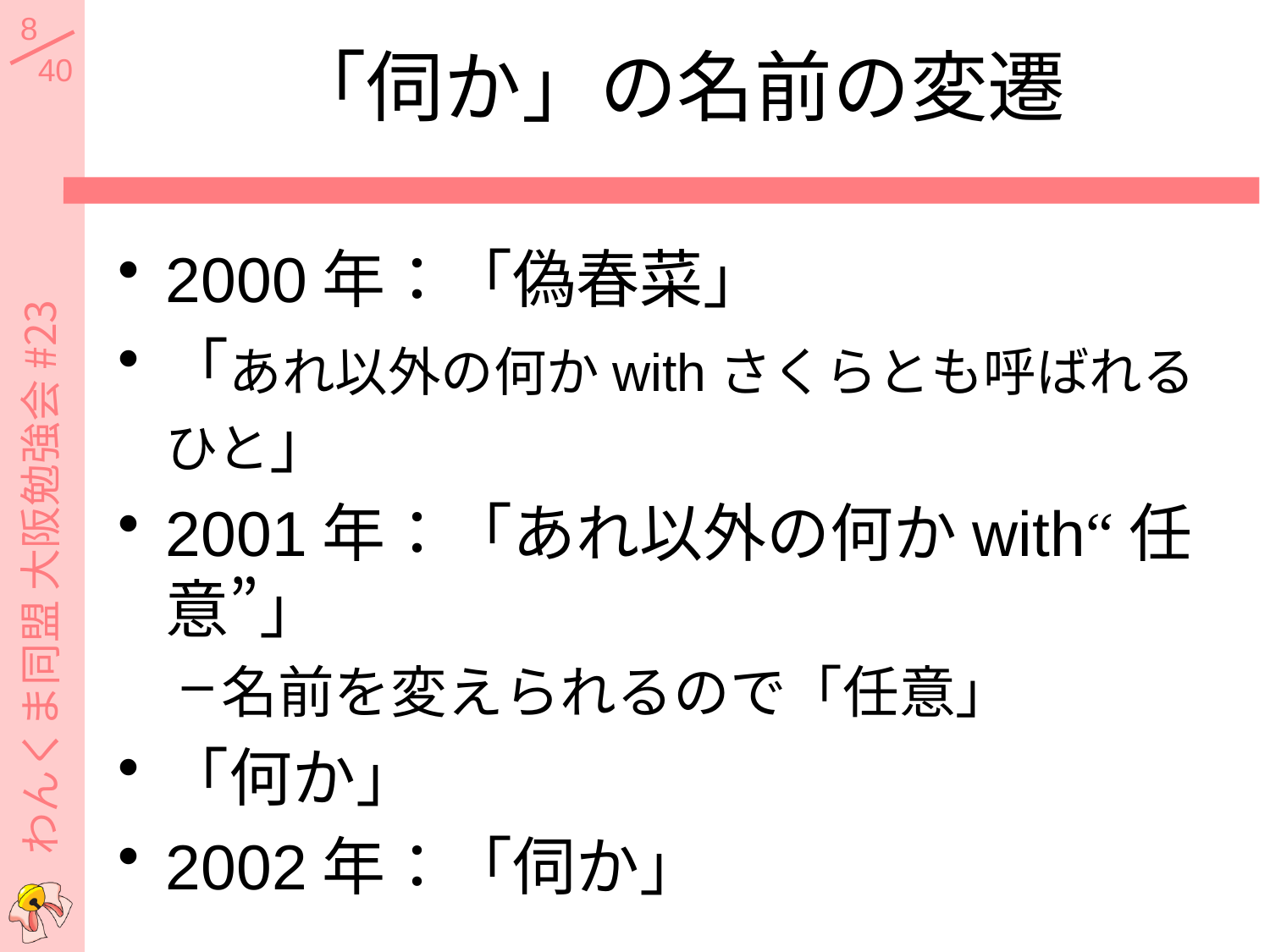

# 「伺か」の名前の変遷
2000年：「偽春菜」
「あれ以外の何かwithさくらとも呼ばれるひと」
2001年：「あれ以外の何かwith“任意”」
名前を変えられるので「任意」
「何か」
2002年：「伺か」
わんくま同盟 大阪勉強会 #23